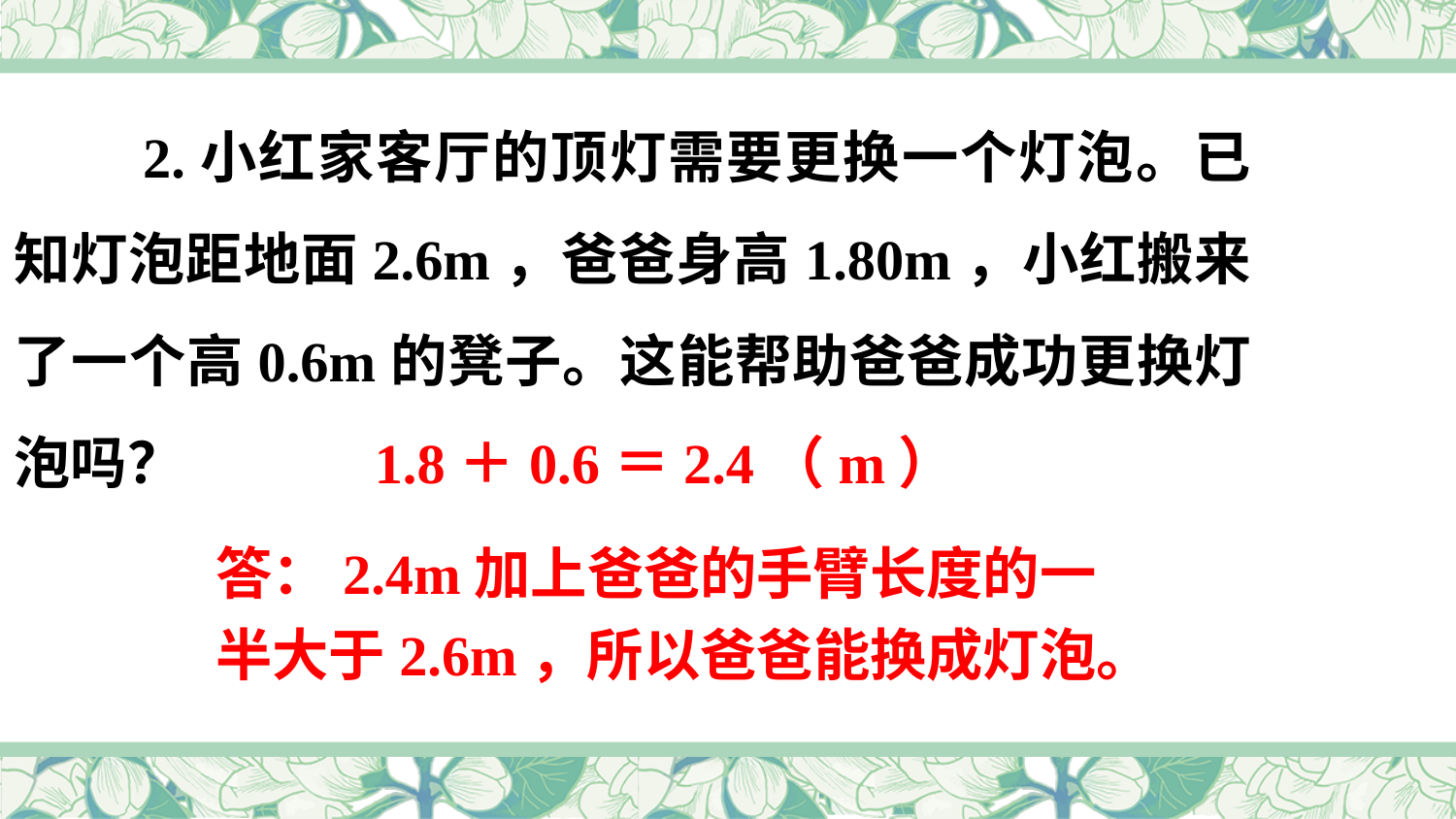

2.小红家客厅的顶灯需要更换一个灯泡。已知灯泡距地面2.6m，爸爸身高1.80m，小红搬来了一个高0.6m的凳子。这能帮助爸爸成功更换灯泡吗？
1.8＋0.6＝2.4（m）
答：2.4m加上爸爸的手臂长度的一半大于2.6m，所以爸爸能换成灯泡。